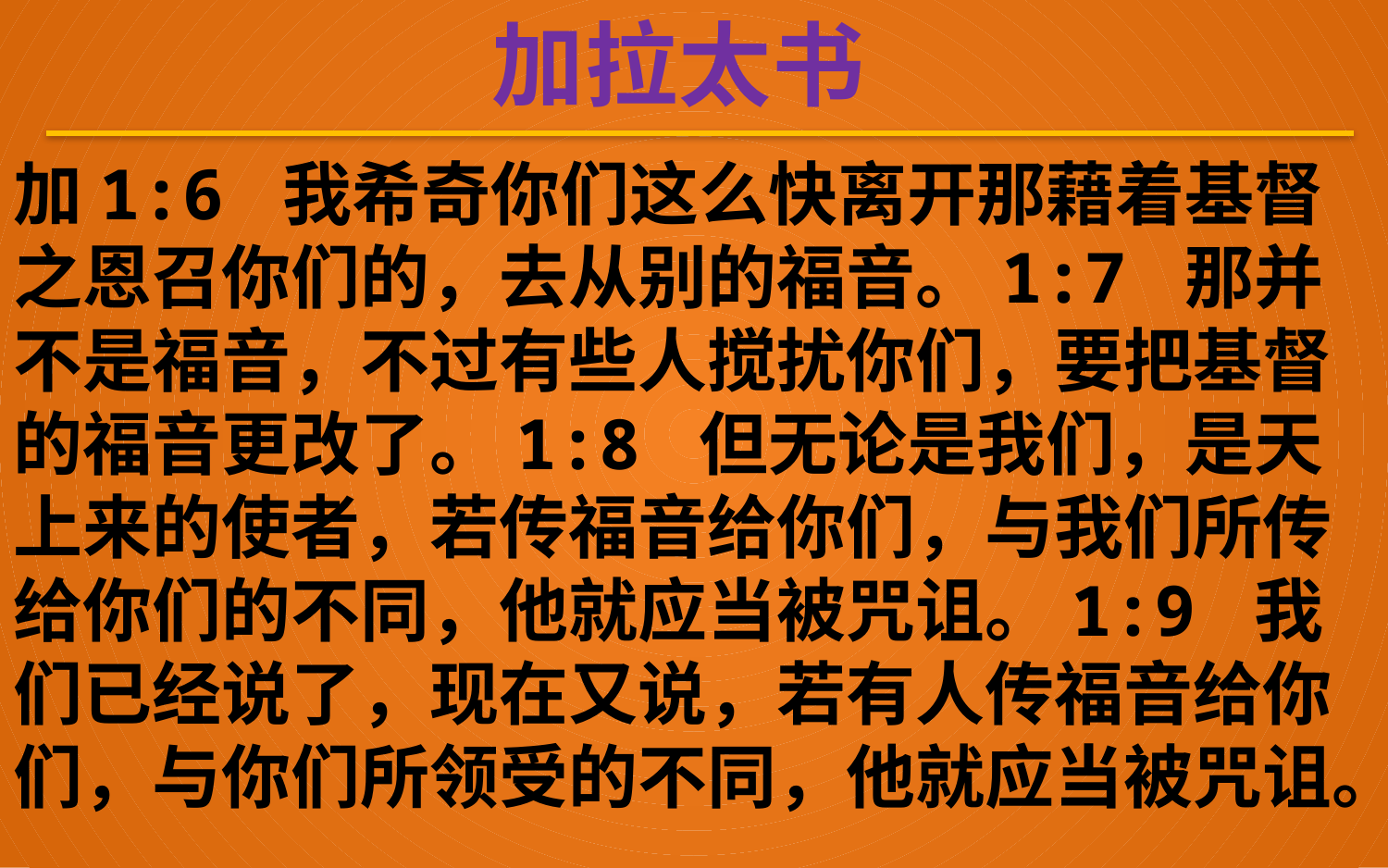

加拉太书
加1:6 我希奇你们这么快离开那藉着基督之恩召你们的，去从别的福音。1:7 那并不是福音，不过有些人搅扰你们，要把基督的福音更改了。1:8 但无论是我们，是天上来的使者，若传福音给你们，与我们所传给你们的不同，他就应当被咒诅。1:9 我们已经说了，现在又说，若有人传福音给你们，与你们所领受的不同，他就应当被咒诅。